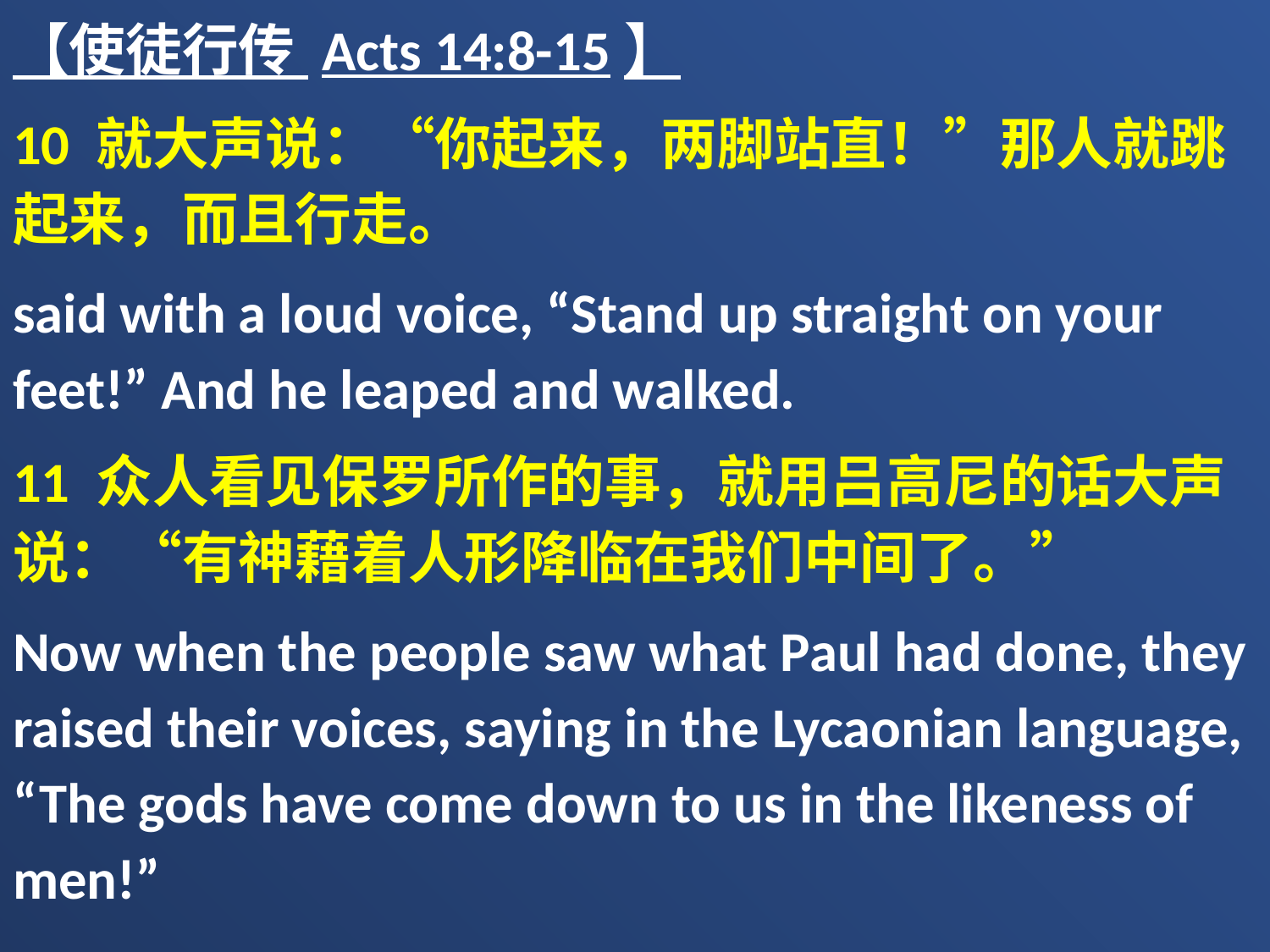

【使徒行传 Acts 14:8-15】
10 就大声说：“你起来，两脚站直！”那人就跳起来，而且行走。
said with a loud voice, “Stand up straight on your feet!” And he leaped and walked.
11 众人看见保罗所作的事，就用吕高尼的话大声说：“有神藉着人形降临在我们中间了。”
Now when the people saw what Paul had done, they raised their voices, saying in the Lycaonian language, “The gods have come down to us in the likeness of men!”